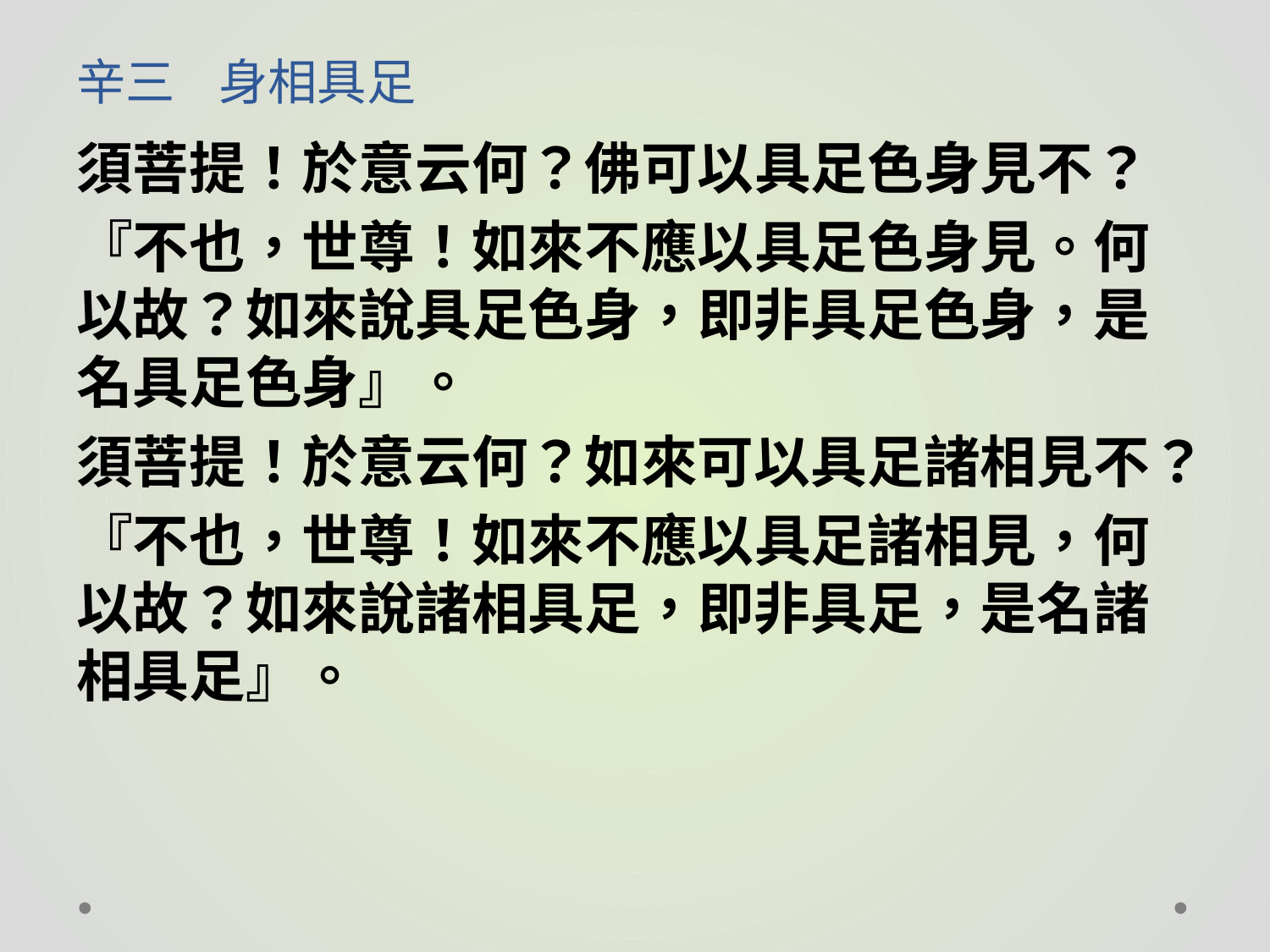

# 辛三    身相具足
須菩提！於意云何？佛可以具足色身見不？
『不也，世尊！如來不應以具足色身見。何以故？如來說具足色身，即非具足色身，是名具足色身』。
須菩提！於意云何？如來可以具足諸相見不？
『不也，世尊！如來不應以具足諸相見，何以故？如來說諸相具足，即非具足，是名諸相具足』。